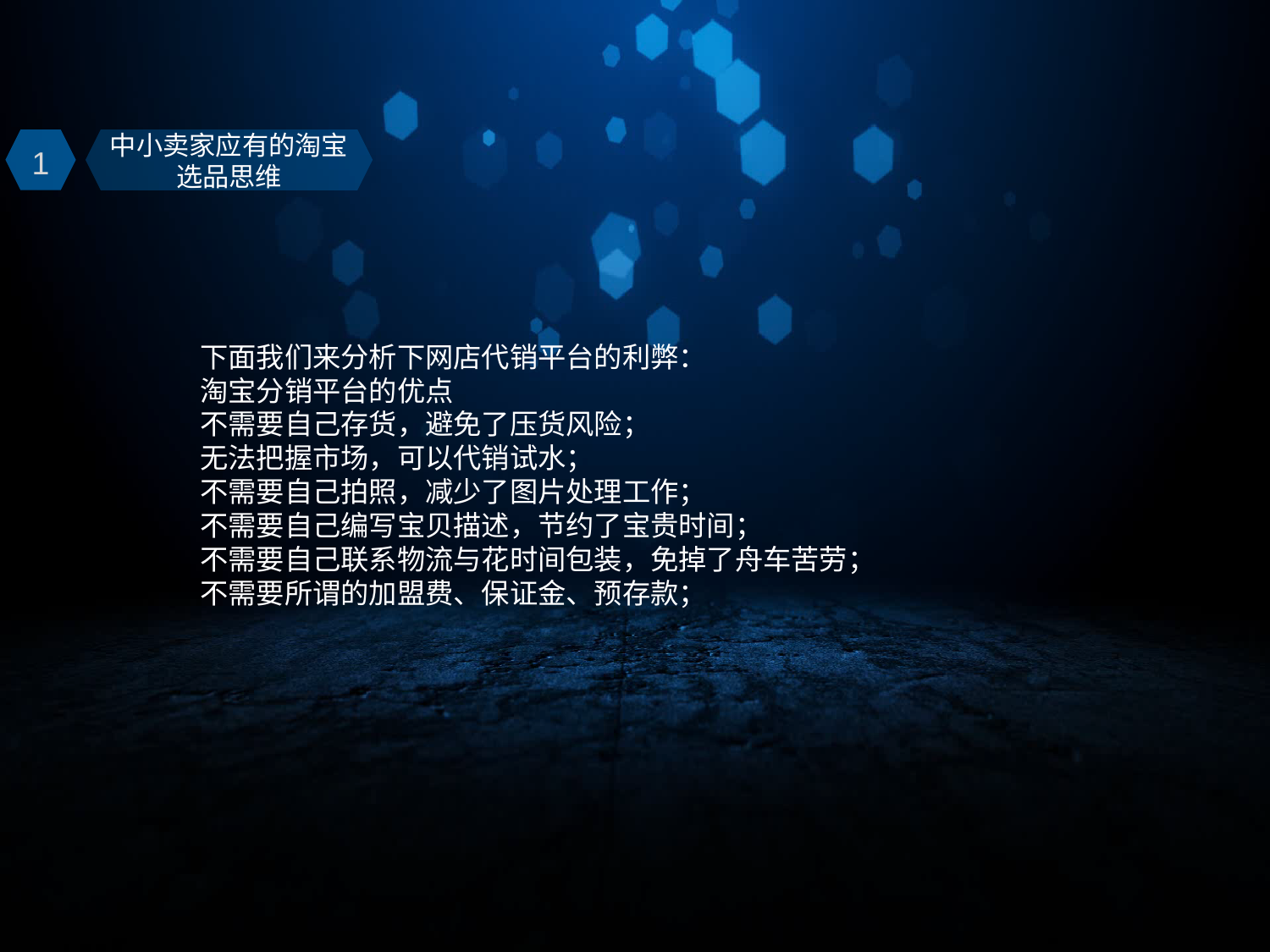

中小卖家应有的淘宝选品思维

1

下面我们来分析下网店代销平台的利弊：
淘宝分销平台的优点
不需要自己存货，避免了压货风险；
无法把握市场，可以代销试水；
不需要自己拍照，减少了图片处理工作；
不需要自己编写宝贝描述，节约了宝贵时间；
不需要自己联系物流与花时间包装，免掉了舟车苦劳；
不需要所谓的加盟费、保证金、预存款；